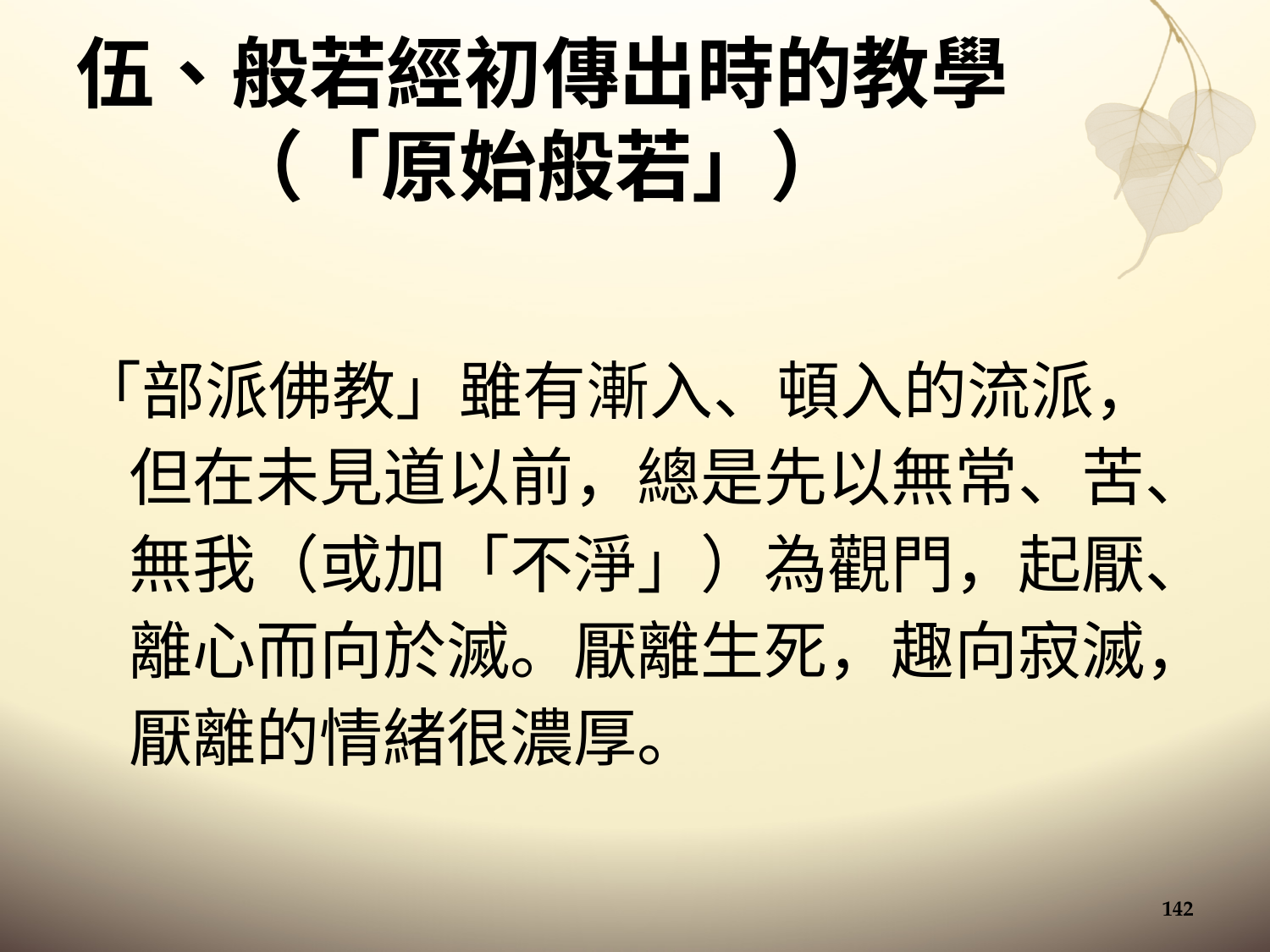

# 伍、般若經初傳出時的教學 （「原始般若」）

「部派佛教」雖有漸入、頓入的流派，但在未見道以前，總是先以無常、苦、無我（或加「不淨」）為觀門，起厭、離心而向於滅。厭離生死，趣向寂滅，厭離的情緒很濃厚。
142